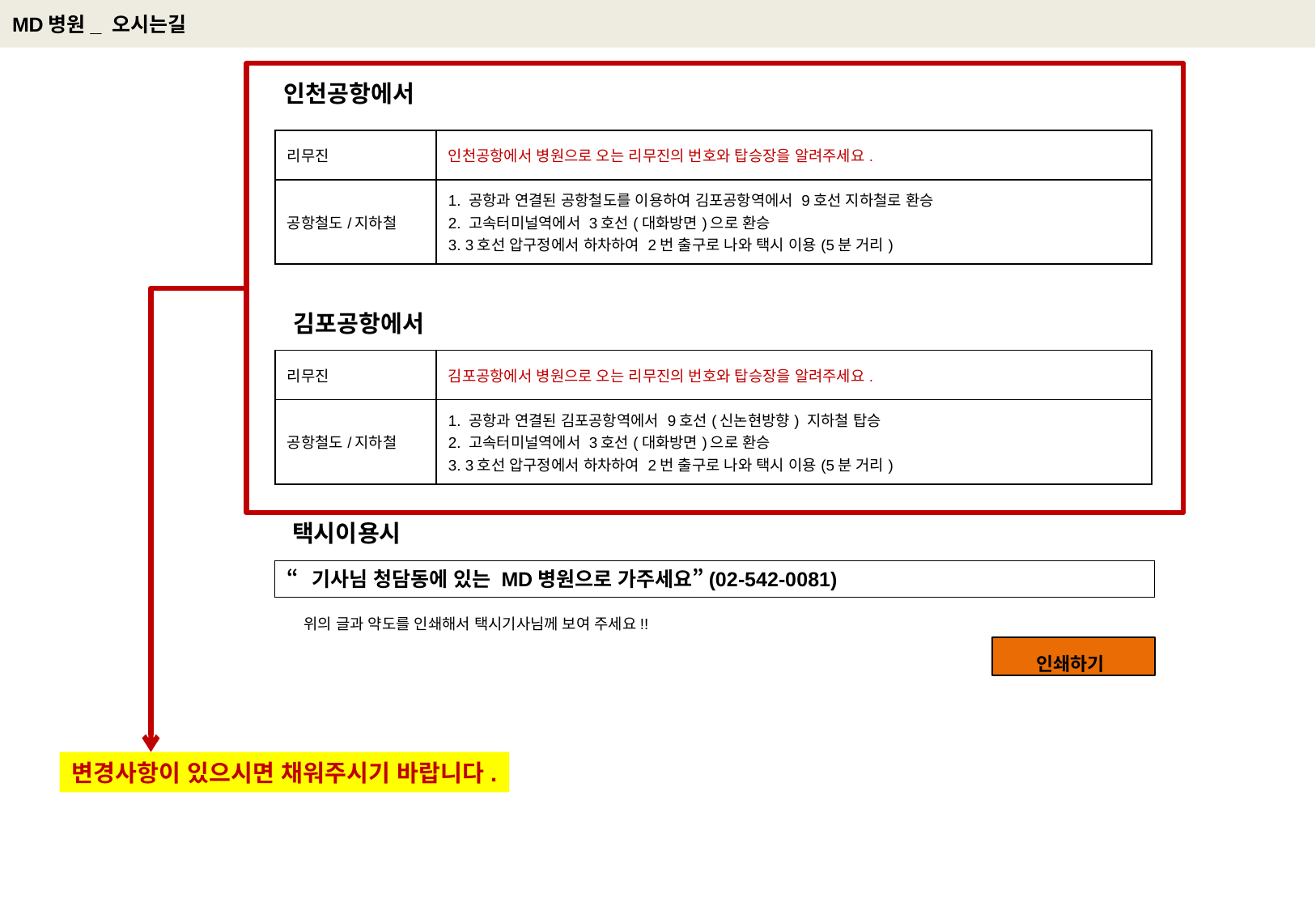

# MD병원_ 오시는길

인천공항에서
| 리무진 | 인천공항에서 병원으로 오는 리무진의 번호와 탑승장을 알려주세요. |
| --- | --- |
| 공항철도/지하철 | 1. 공항과 연결된 공항철도를 이용하여 김포공항역에서 9호선 지하철로 환승 2. 고속터미널역에서 3호선(대화방면)으로 환승 3. 3호선 압구정에서 하차하여 2번 출구로 나와 택시 이용(5분 거리) |
김포공항에서
| 리무진 | 김포공항에서 병원으로 오는 리무진의 번호와 탑승장을 알려주세요. |
| --- | --- |
| 공항철도/지하철 | 1. 공항과 연결된 김포공항역에서 9호선(신논현방향) 지하철 탑승 2. 고속터미널역에서 3호선(대화방면)으로 환승 3. 3호선 압구정에서 하차하여 2번 출구로 나와 택시 이용(5분 거리) |
택시이용시
“기사님 청담동에 있는 MD병원으로 가주세요”(02-542-0081)
위의 글과 약도를 인쇄해서 택시기사님께 보여 주세요!!

인쇄하기
변경사항이 있으시면 채워주시기 바랍니다.